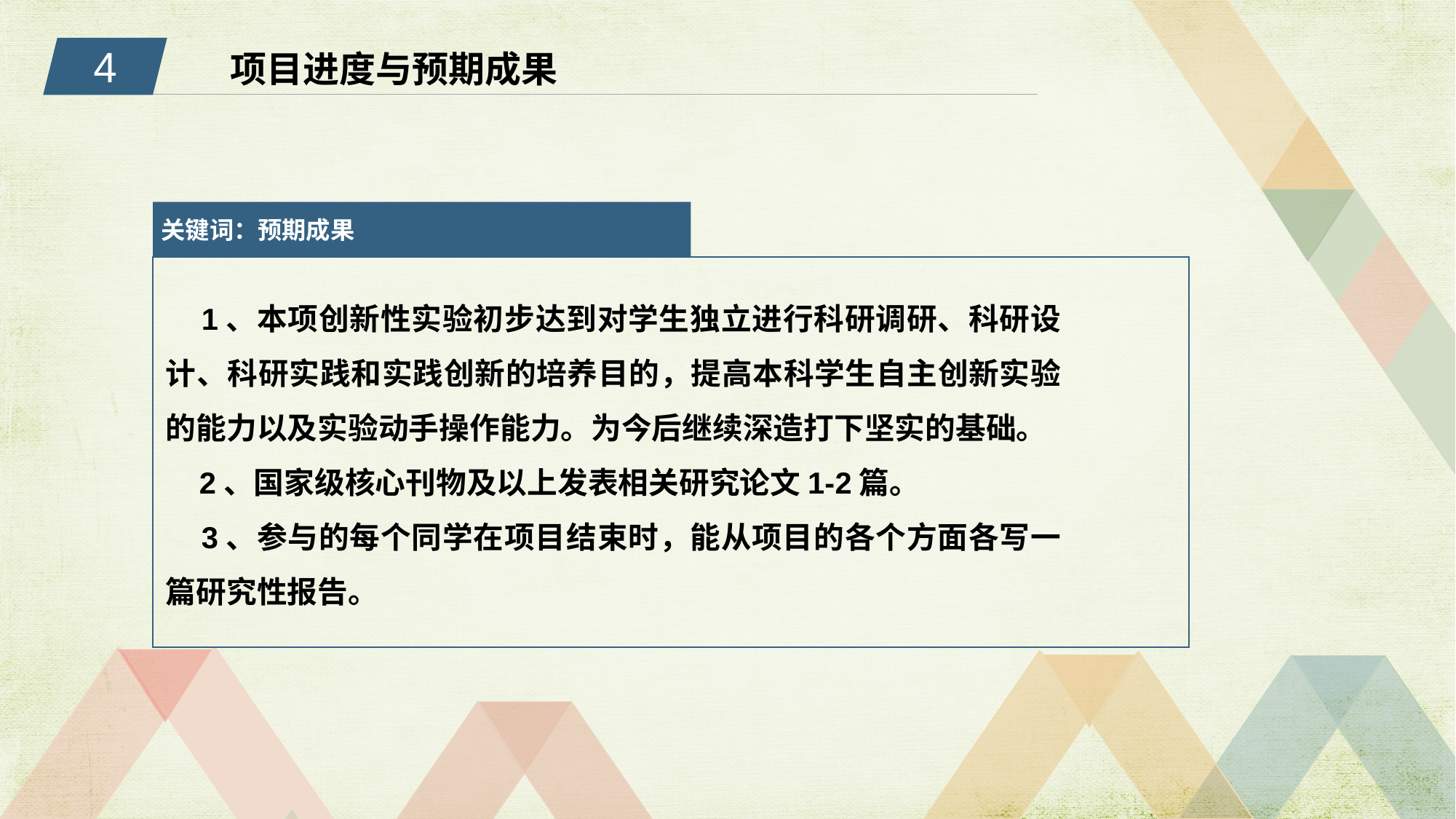

4

项目进度与预期成果

关键词：预期成果

    1、本项创新性实验初步达到对学生独立进行科研调研、科研设计、科研实践和实践创新的培养目的，提高本科学生自主创新实验的能力以及实验动手操作能力。为今后继续深造打下坚实的基础。
    2、国家级核心刊物及以上发表相关研究论文1-2篇。
    3、参与的每个同学在项目结束时，能从项目的各个方面各写一篇研究性报告。